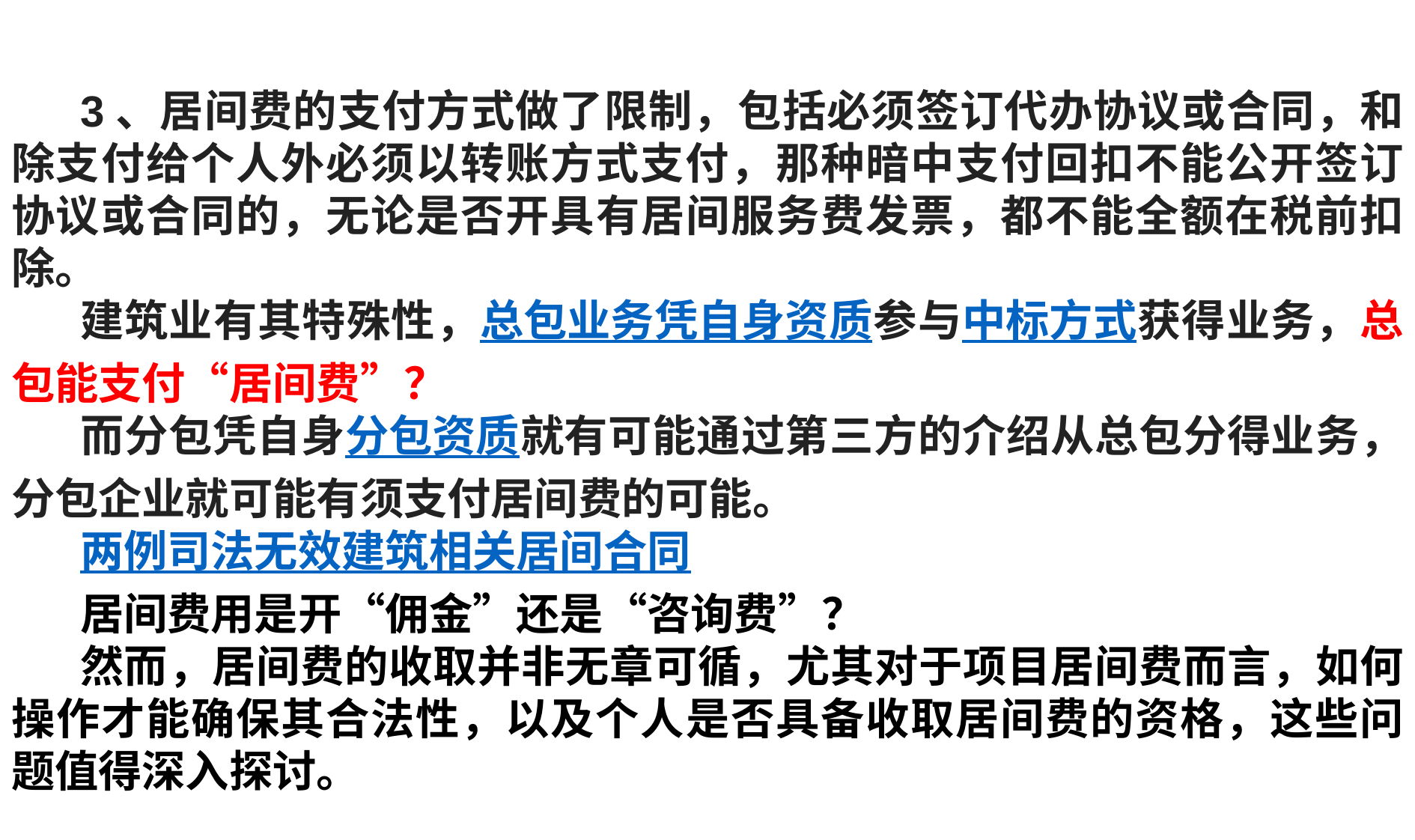

3、居间费的支付方式做了限制，包括必须签订代办协议或合同，和除支付给个人外必须以转账方式支付，那种暗中支付回扣不能公开签订协议或合同的，无论是否开具有居间服务费发票，都不能全额在税前扣除。
建筑业有其特殊性，总包业务凭自身资质参与中标方式获得业务，总包能支付“居间费”？
而分包凭自身分包资质就有可能通过第三方的介绍从总包分得业务，分包企业就可能有须支付居间费的可能。
两例司法无效建筑相关居间合同
居间费用是开“佣金”还是“咨询费”？
然而，居间费的收取并非无章可循，尤其对于项目居间费而言，如何操作才能确保其合法性，以及个人是否具备收取居间费的资格，这些问题值得深入探讨。